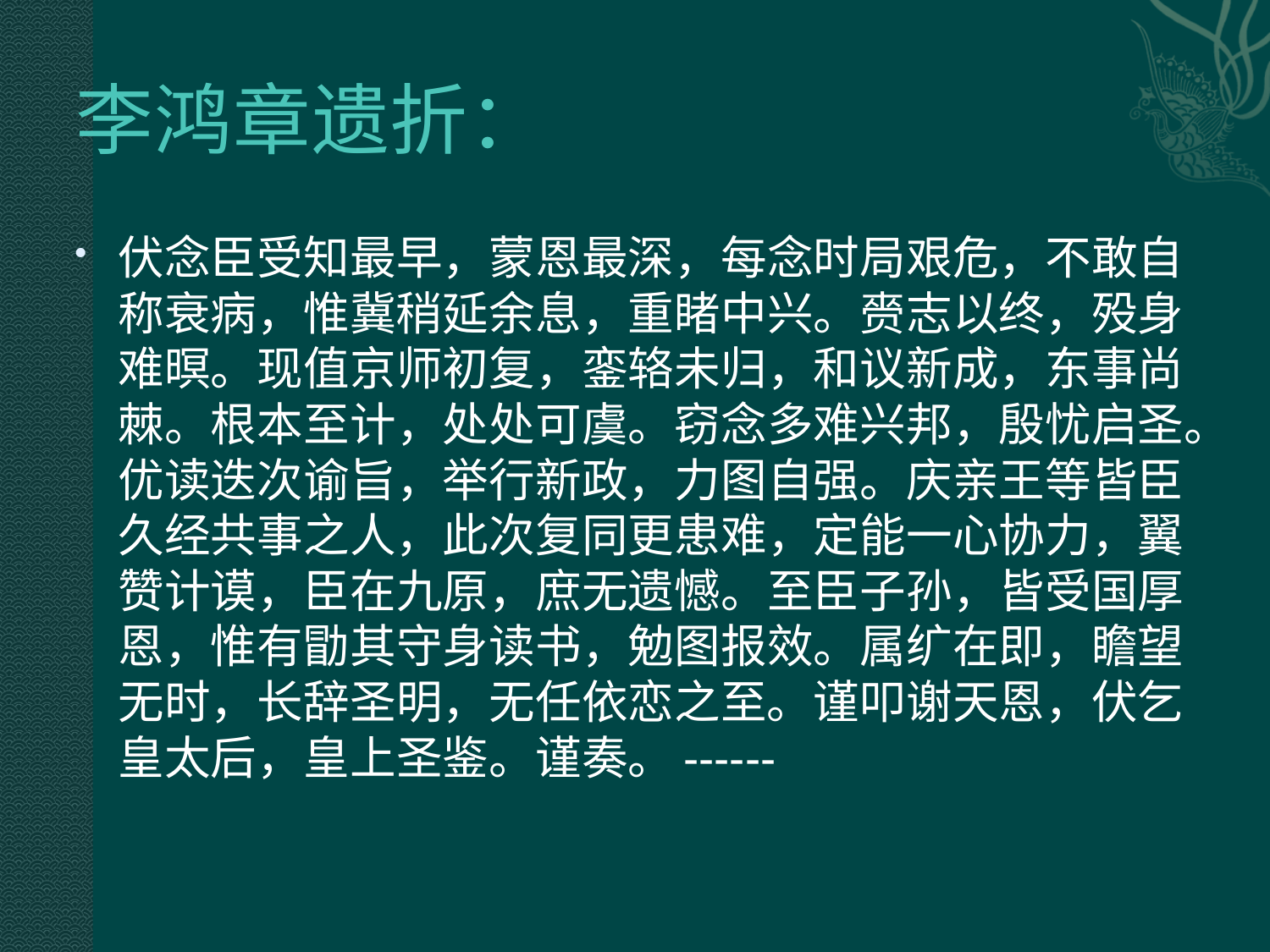

# 李鸿章遗折：
伏念臣受知最早，蒙恩最深，每念时局艰危，不敢自称衰病，惟冀稍延余息，重睹中兴。赍志以终，殁身难暝。现值京师初复，銮辂未归，和议新成，东事尚棘。根本至计，处处可虞。窃念多难兴邦，殷忧启圣。优读迭次谕旨，举行新政，力图自强。庆亲王等皆臣久经共事之人，此次复同更患难，定能一心协力，翼赞计谟，臣在九原，庶无遗憾。至臣子孙，皆受国厚恩，惟有勖其守身读书，勉图报效。属纩在即，瞻望无时，长辞圣明，无任依恋之至。谨叩谢天恩，伏乞皇太后，皇上圣鉴。谨奏。------